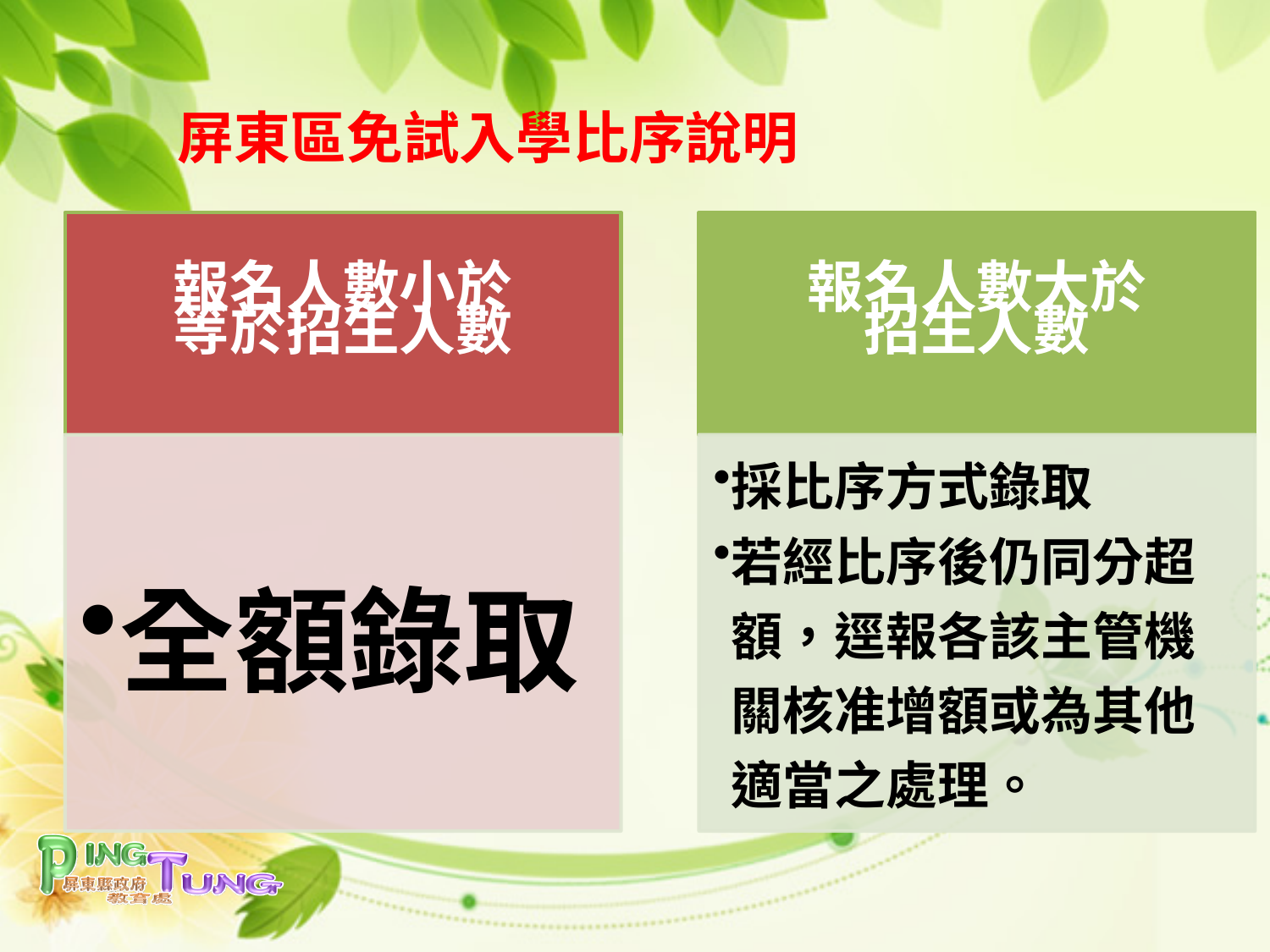

屏東區免試入學比序說明
報名人數小於
等於招生人數
全額錄取
報名人數大於
招生人數
採比序方式錄取
若經比序後仍同分超額，逕報各該主管機關核准增額或為其他適當之處理。